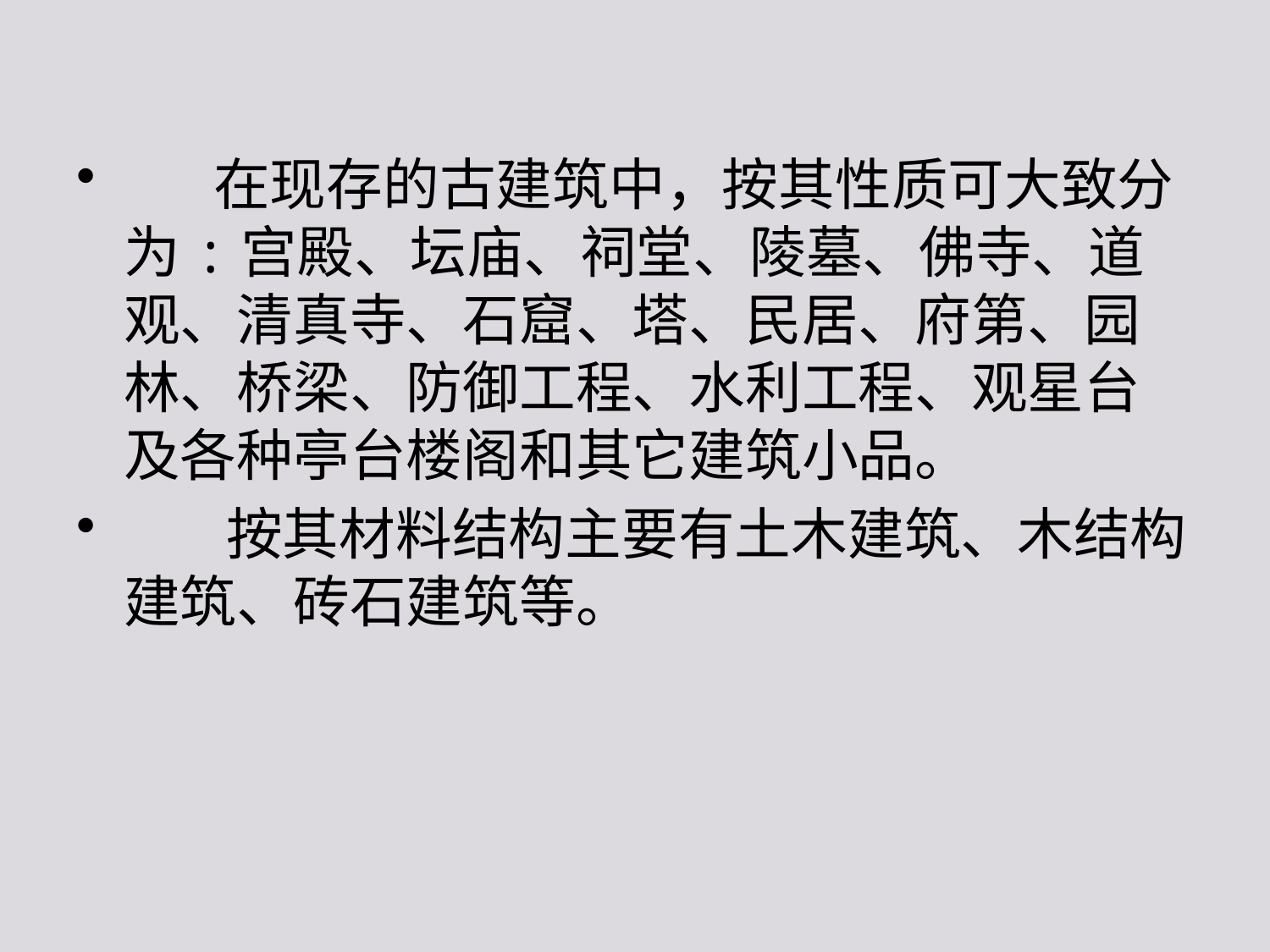

在现存的古建筑中，按其性质可大致分为:宫殿、坛庙、祠堂、陵墓、佛寺、道观、清真寺、石窟、塔、民居、府第、园林、桥梁、防御工程、水利工程、观星台及各种亭台楼阁和其它建筑小品。
       按其材料结构主要有土木建筑、木结构建筑、砖石建筑等。